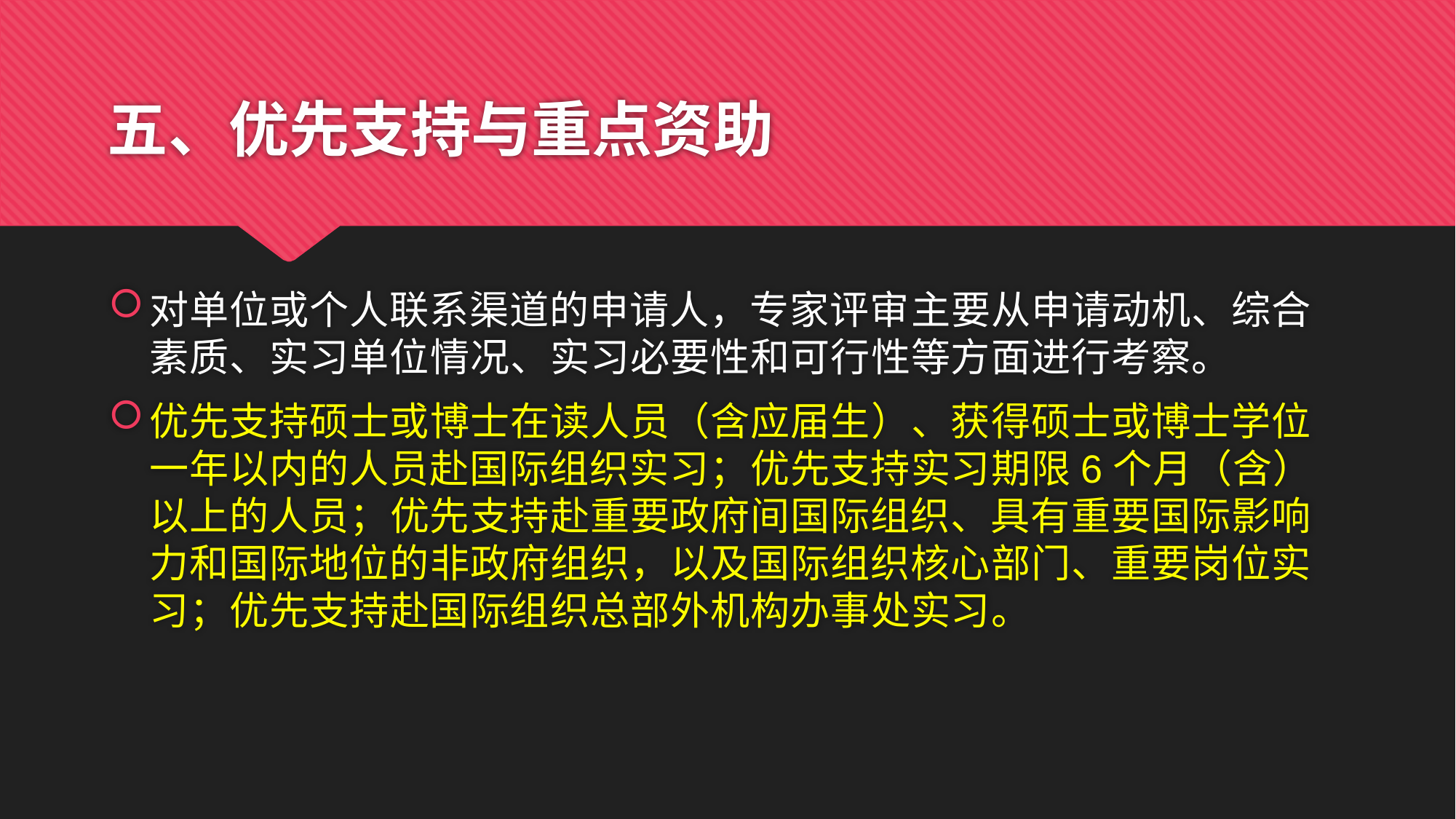

# 五、优先支持与重点资助
对单位或个人联系渠道的申请人，专家评审主要从申请动机、综合素质、实习单位情况、实习必要性和可行性等方面进行考察。
优先支持硕士或博士在读人员（含应届生）、获得硕士或博士学位一年以内的人员赴国际组织实习；优先支持实习期限6个月（含）以上的人员；优先支持赴重要政府间国际组织、具有重要国际影响力和国际地位的非政府组织，以及国际组织核心部门、重要岗位实习；优先支持赴国际组织总部外机构办事处实习。